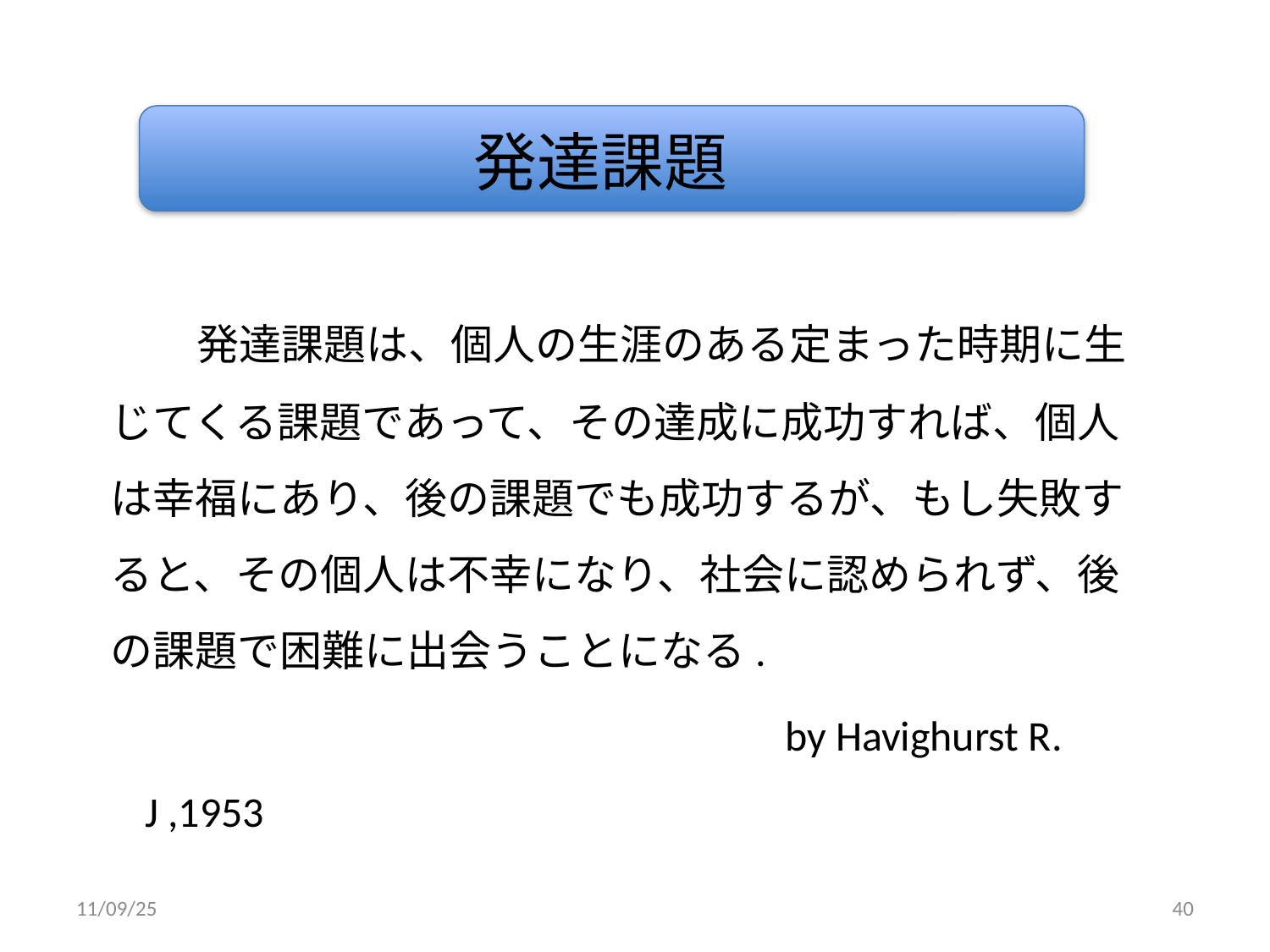

# 発達課題
　発達課題は、個人の生涯のある定まった時期に生じてくる課題であって、その達成に成功すれば、個人は幸福にあり、後の課題でも成功するが、もし失敗すると、その個人は不幸になり、社会に認められず、後の課題で困難に出会うことになる.
　　　　　　　　　　　　　　　　by Havighurst R. J ,1953
11/09/25
40